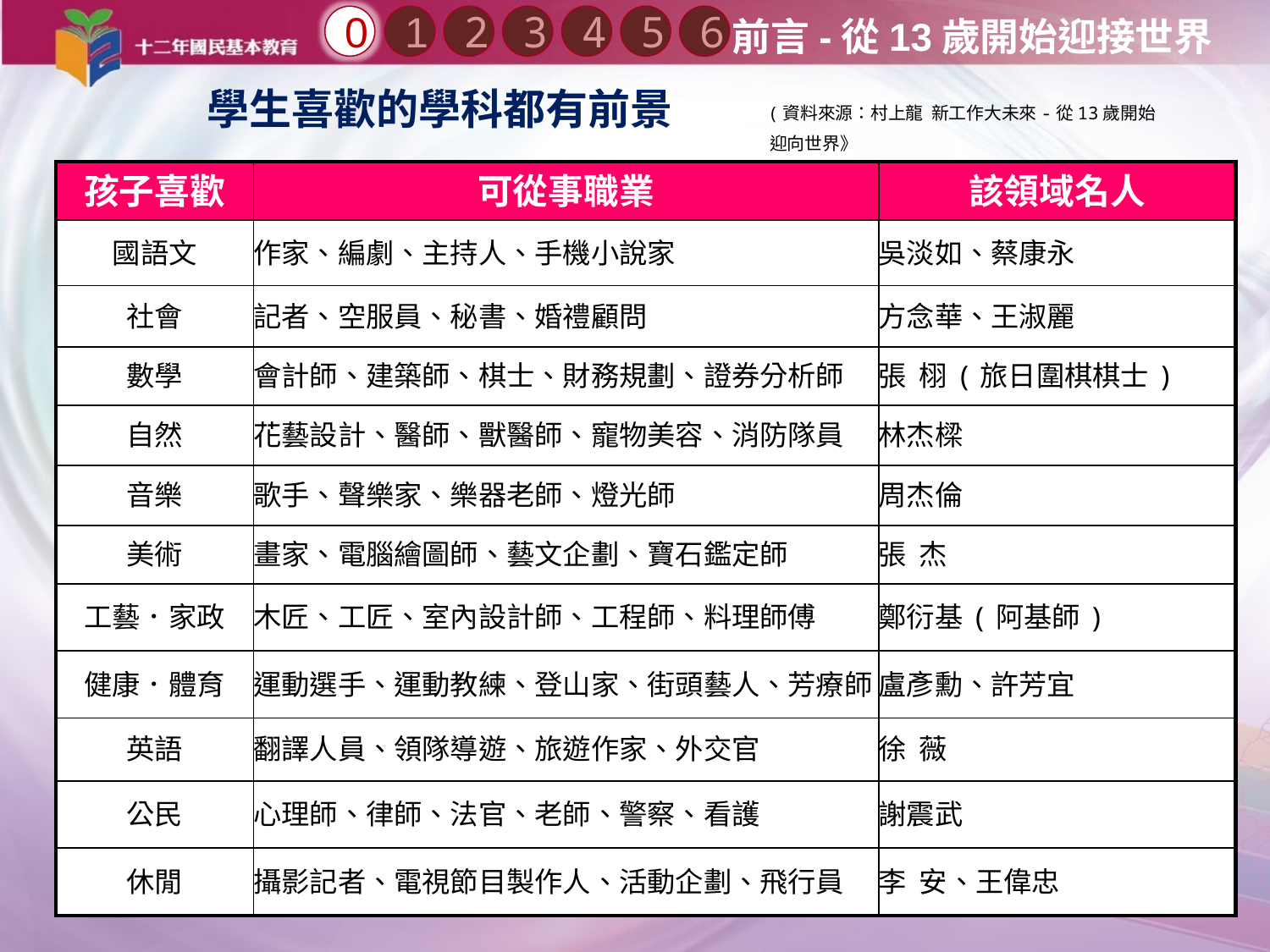

1
2
3
4
5
6
前言-從13歲開始迎接世界
0
學生喜歡的學科都有前景
 (資料來源：村上龍  新工作大未來-從13歲開始
  迎向世界》
| 孩子喜歡 | 可從事職業 | 該領域名人 |
| --- | --- | --- |
| 國語文 | 作家、編劇、主持人、手機小說家 | 吳淡如、蔡康永 |
| 社會 | 記者、空服員、秘書、婚禮顧問 | 方念華、王淑麗 |
| 數學 | 會計師、建築師、棋士、財務規劃、證券分析師 | 張 栩(旅日圍棋棋士) |
| 自然 | 花藝設計、醫師、獸醫師、寵物美容、消防隊員 | 林杰樑 |
| 音樂 | 歌手、聲樂家、樂器老師、燈光師 | 周杰倫 |
| 美術 | 畫家、電腦繪圖師、藝文企劃、寶石鑑定師 | 張 杰 |
| 工藝．家政 | 木匠、工匠、室內設計師、工程師、料理師傅 | 鄭衍基(阿基師) |
| 健康．體育 | 運動選手、運動教練、登山家、街頭藝人、芳療師 | 盧彥勳、許芳宜 |
| 英語 | 翻譯人員、領隊導遊、旅遊作家、外交官 | 徐 薇 |
| 公民 | 心理師、律師、法官、老師、警察、看護 | 謝震武 |
| 休閒 | 攝影記者、電視節目製作人、活動企劃、飛行員 | 李 安、王偉忠 |